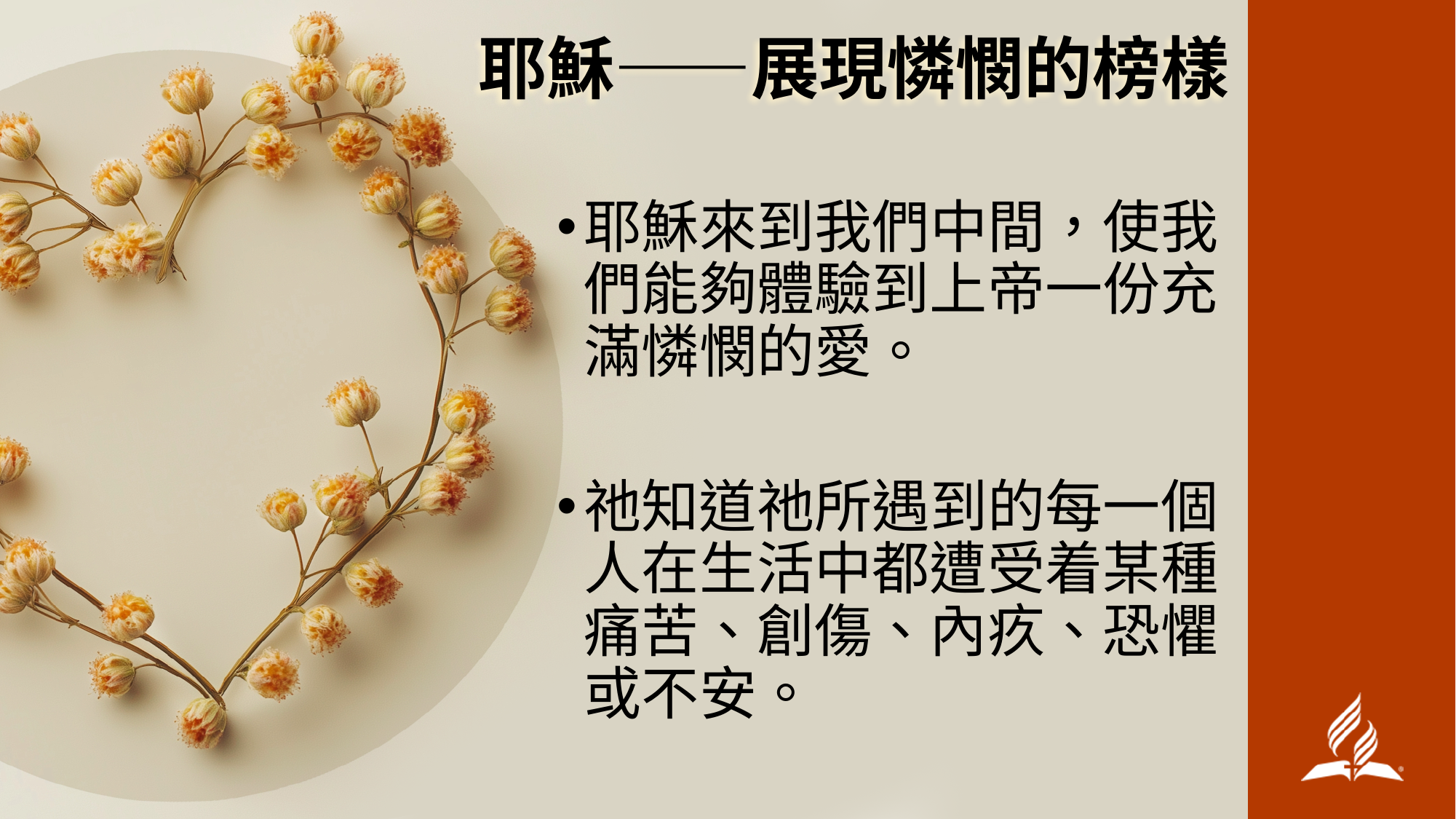

# 耶穌——展現憐憫的榜樣
耶穌來到我們中間，使我們能夠體驗到上帝一份充滿憐憫的愛。

祂知道祂所遇到的每一個人在生活中都遭受着某種痛苦、創傷、內疚、恐懼或不安。